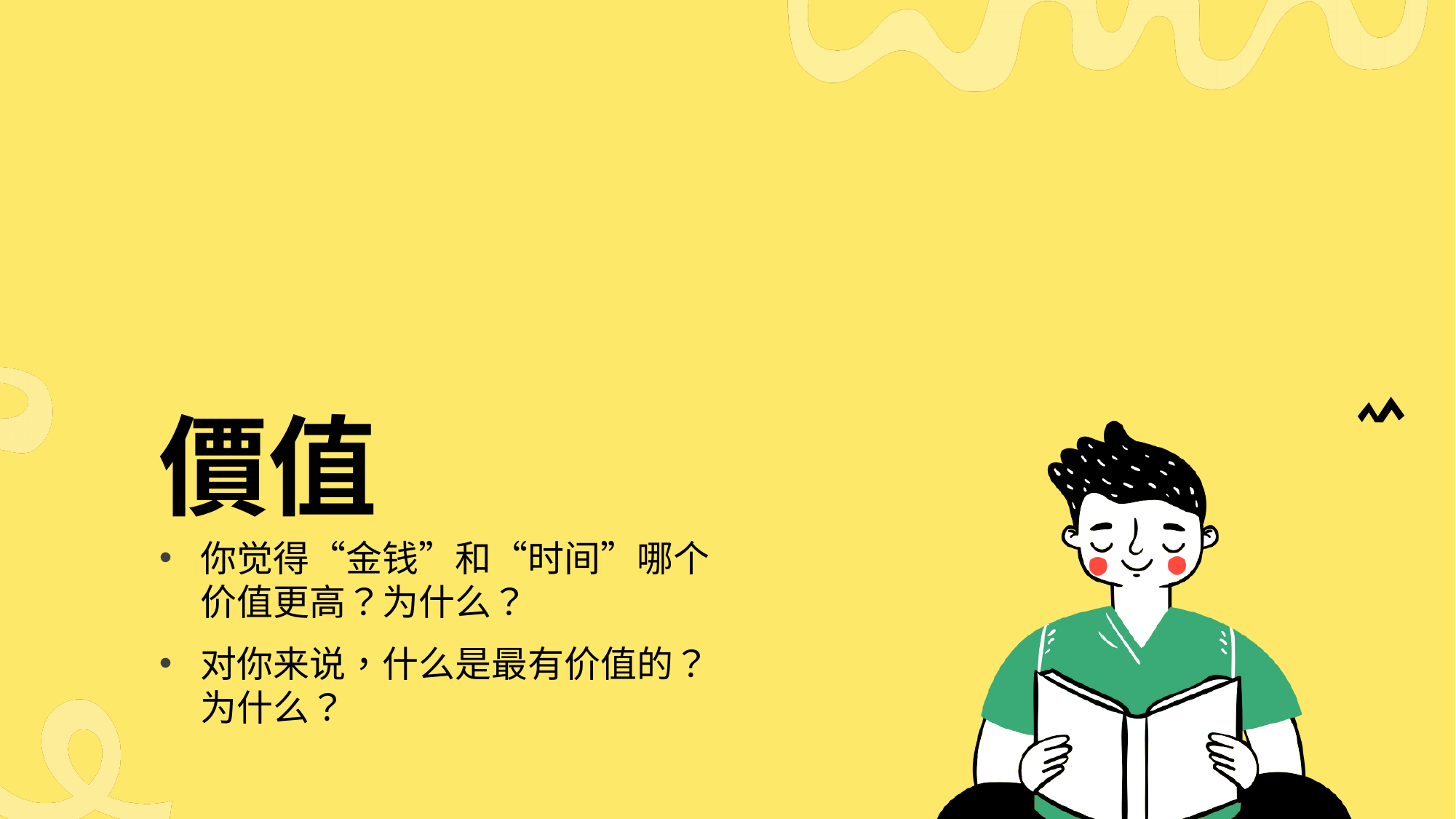

# 價值
你觉得“金钱”和“时间”哪个价值更高？为什么？
对你来说，什么是最有价值的？为什么？